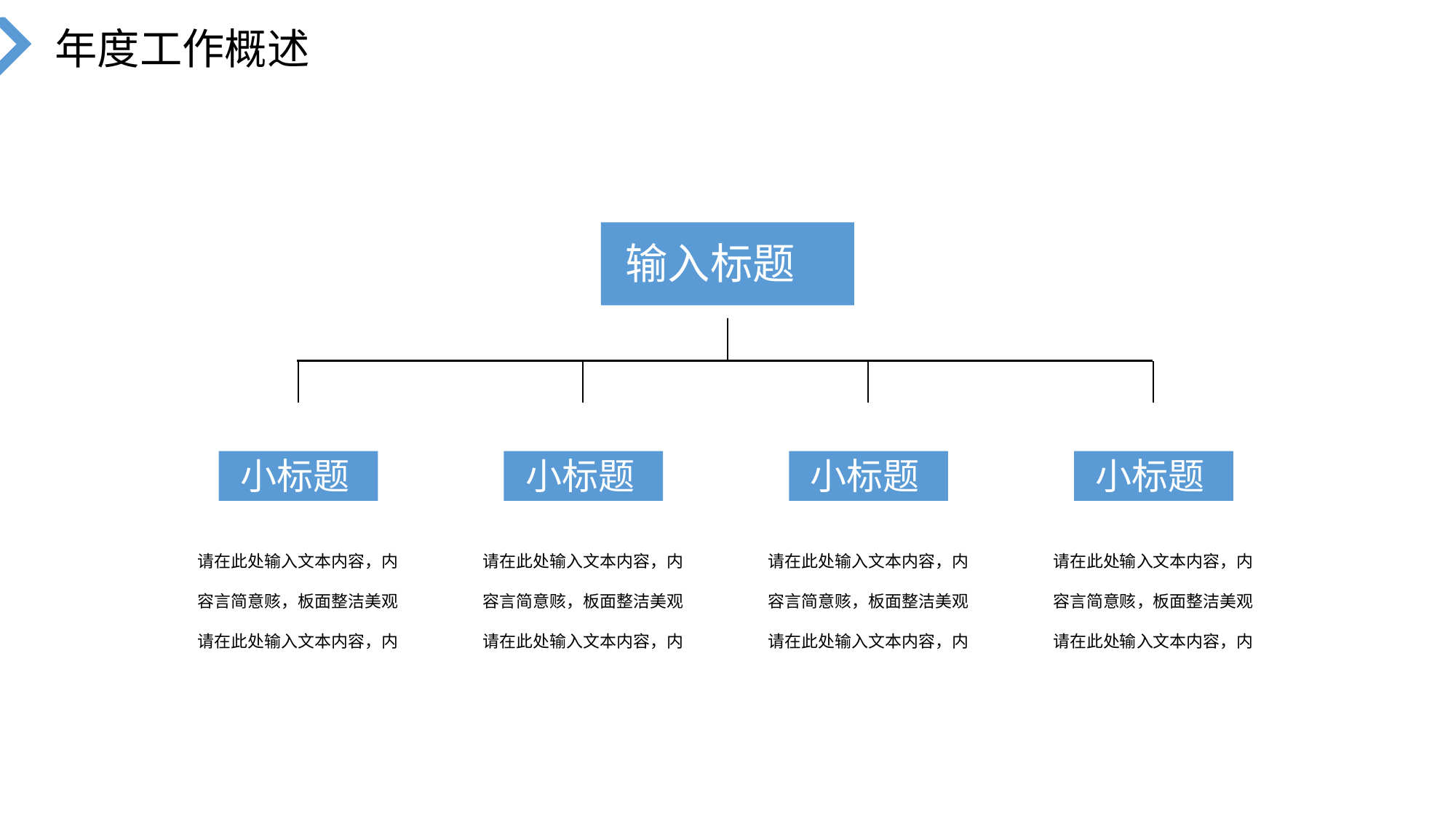

年度工作概述

输入标题
小标题

小标题

小标题

小标题

请在此处输入文本内容，内容言简意赅，板面整洁美观请在此处输入文本内容，内
请在此处输入文本内容，内容言简意赅，板面整洁美观请在此处输入文本内容，内
请在此处输入文本内容，内容言简意赅，板面整洁美观请在此处输入文本内容，内
请在此处输入文本内容，内容言简意赅，板面整洁美观请在此处输入文本内容，内